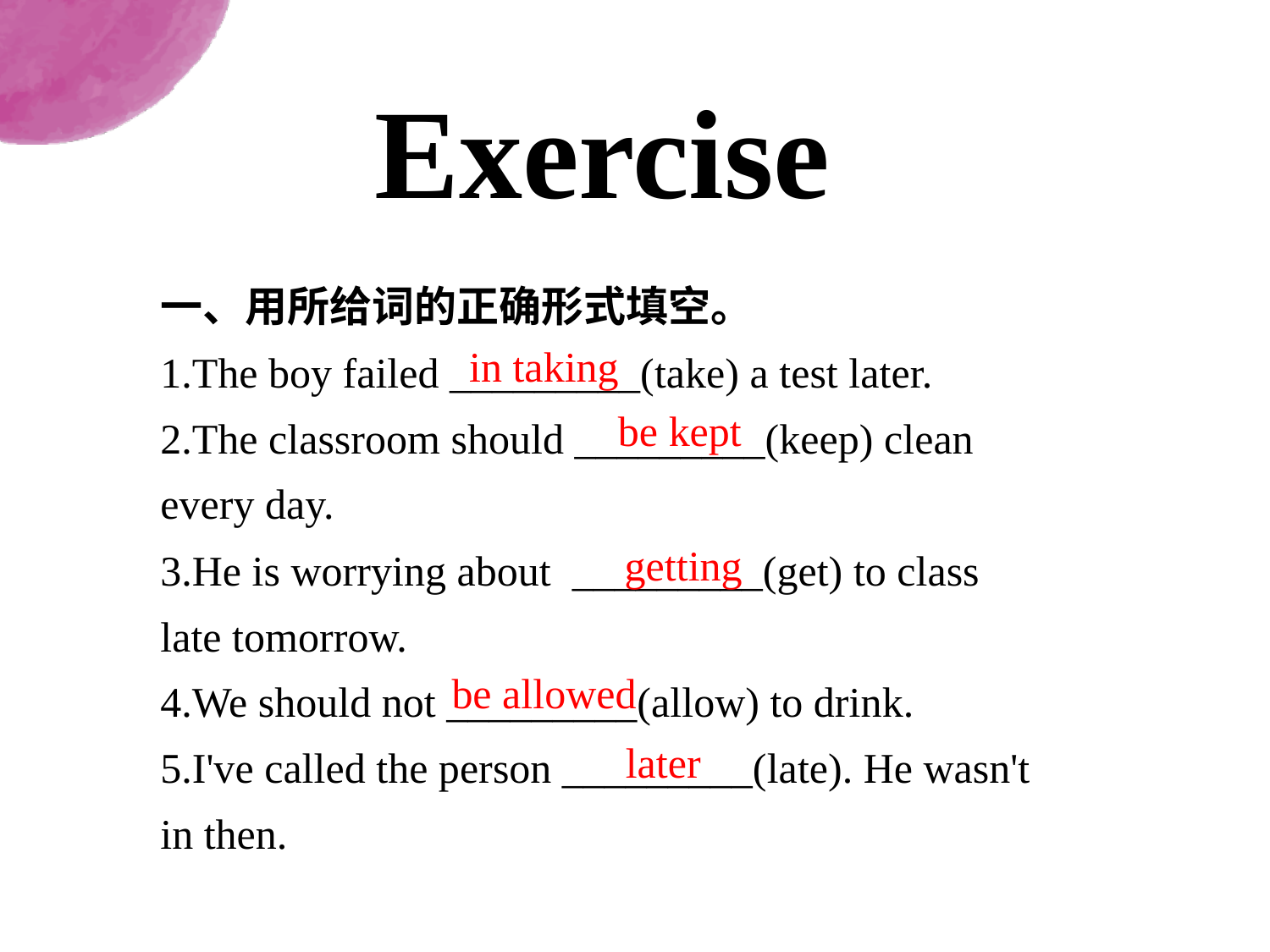

Exercise
一、用所给词的正确形式填空。
1.The boy failed _________(take) a test later.
2.The classroom should _________(keep) clean every day.
3.He is worrying about  _________(get) to class late tomorrow.
4.We should not _________(allow) to drink.
5.I've called the person _________(late). He wasn't in then.
in taking
be kept
getting
be allowed
later